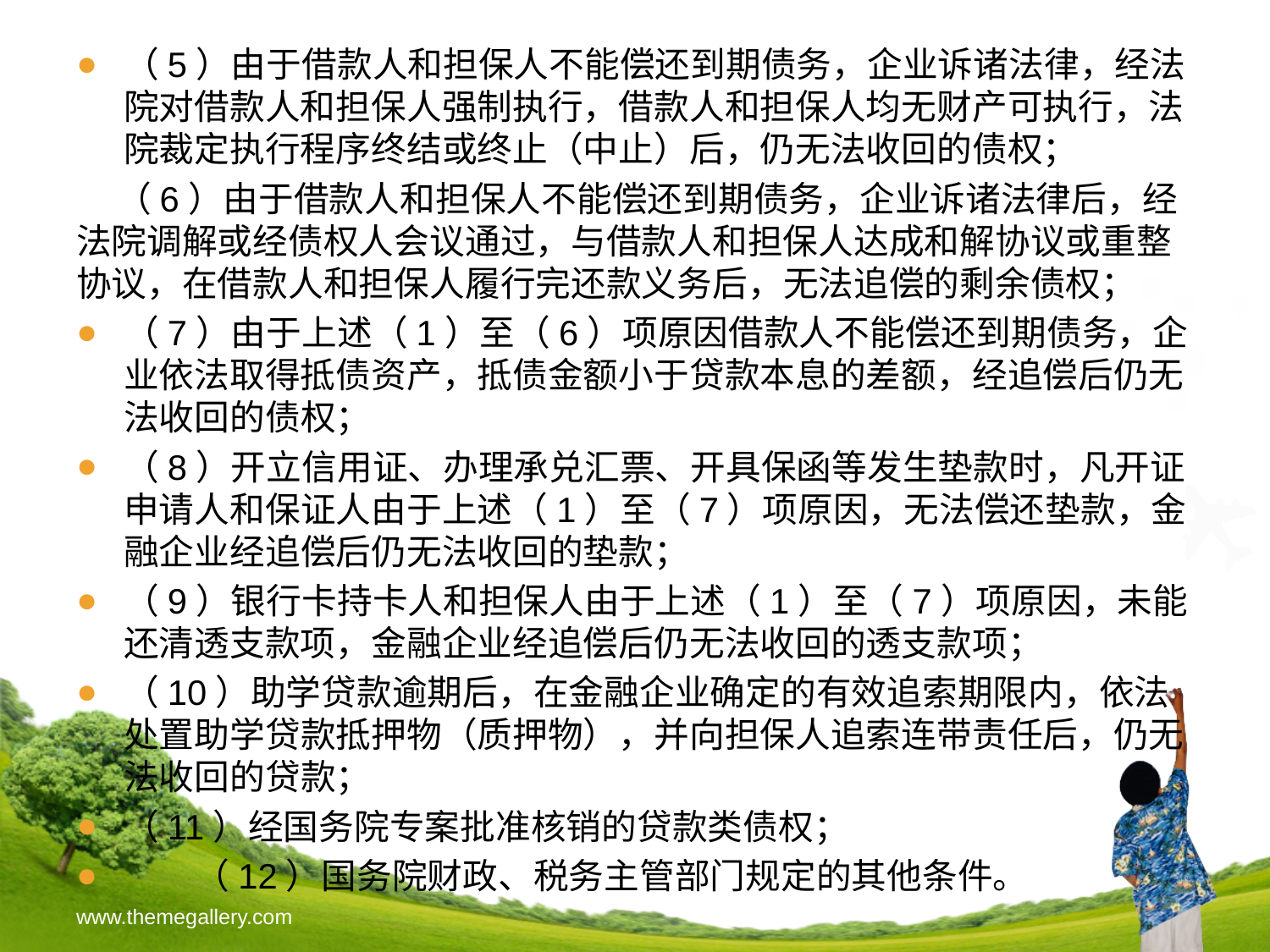

（5）由于借款人和担保人不能偿还到期债务，企业诉诸法律，经法院对借款人和担保人强制执行，借款人和担保人均无财产可执行，法院裁定执行程序终结或终止（中止）后，仍无法收回的债权；
    （6）由于借款人和担保人不能偿还到期债务，企业诉诸法律后，经法院调解或经债权人会议通过，与借款人和担保人达成和解协议或重整协议，在借款人和担保人履行完还款义务后，无法追偿的剩余债权；
（7）由于上述（1）至（6）项原因借款人不能偿还到期债务，企业依法取得抵债资产，抵债金额小于贷款本息的差额，经追偿后仍无法收回的债权；
（8）开立信用证、办理承兑汇票、开具保函等发生垫款时，凡开证申请人和保证人由于上述（1）至（7）项原因，无法偿还垫款，金融企业经追偿后仍无法收回的垫款；
（9）银行卡持卡人和担保人由于上述（1）至（7）项原因，未能还清透支款项，金融企业经追偿后仍无法收回的透支款项；
（10）助学贷款逾期后，在金融企业确定的有效追索期限内，依法处置助学贷款抵押物（质押物），并向担保人追索连带责任后，仍无法收回的贷款；
（11）经国务院专案批准核销的贷款类债权；
　　（12）国务院财政、税务主管部门规定的其他条件。

www.themegallery.com